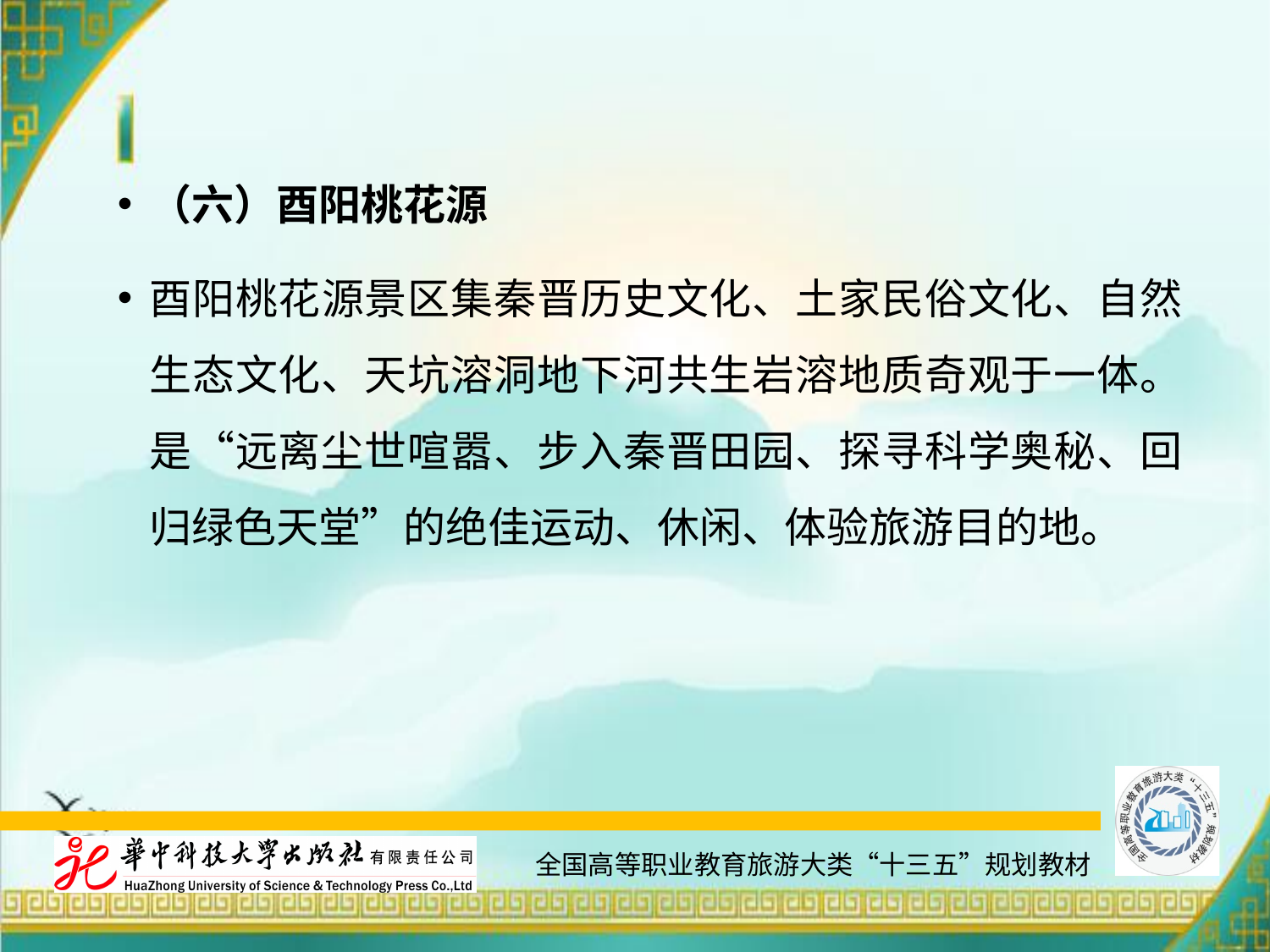

#
（六）酉阳桃花源
酉阳桃花源景区集秦晋历史文化、土家民俗文化、自然生态文化、天坑溶洞地下河共生岩溶地质奇观于一体。是“远离尘世喧嚣、步入秦晋田园、探寻科学奥秘、回归绿色天堂”的绝佳运动、休闲、体验旅游目的地。